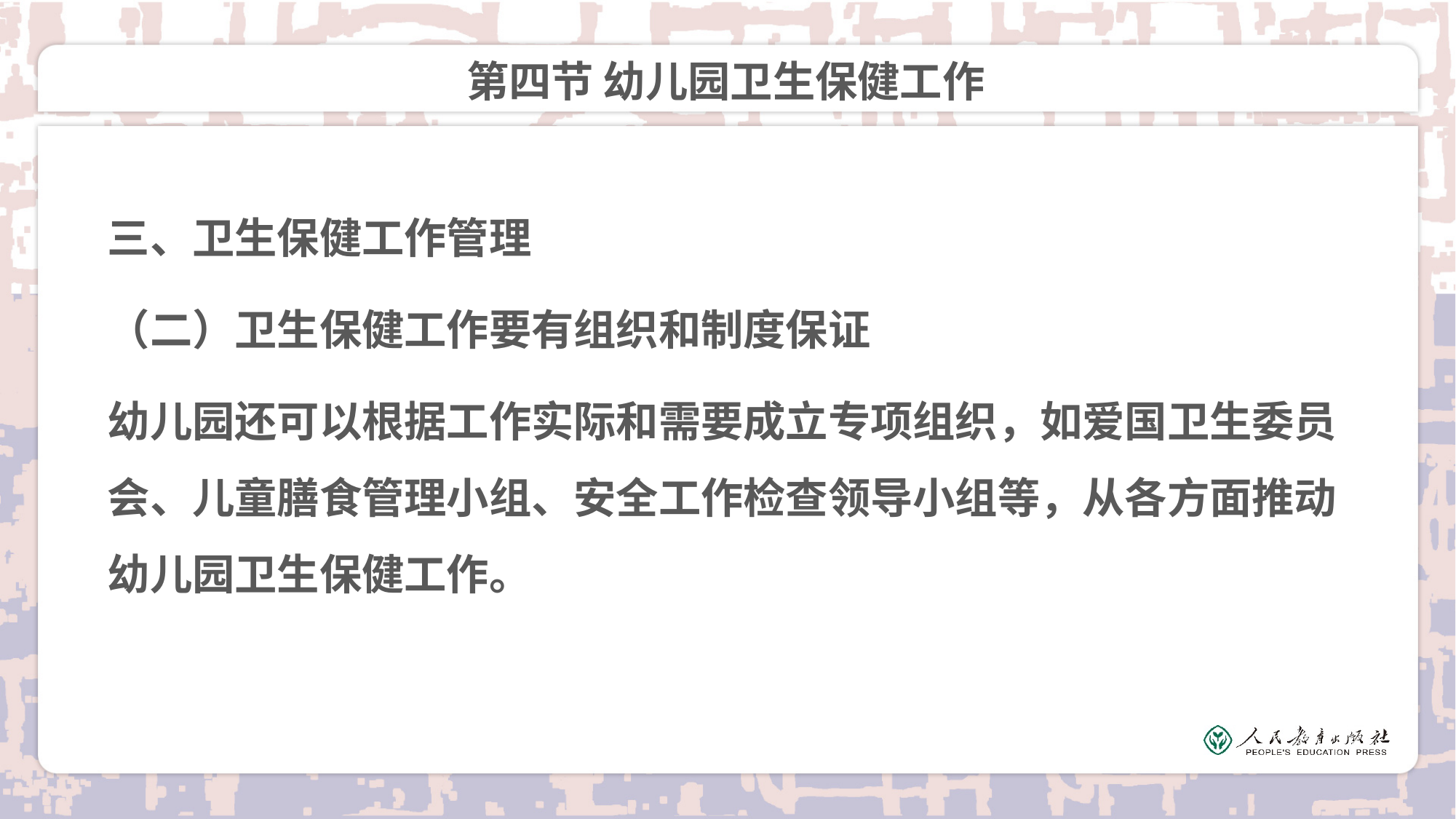

# 第四节 幼儿园卫生保健工作
三、卫生保健工作管理
（二）卫生保健工作要有组织和制度保证
幼儿园还可以根据工作实际和需要成立专项组织，如爱国卫生委员会、儿童膳食管理小组、安全工作检查领导小组等，从各方面推动幼儿园卫生保健工作。